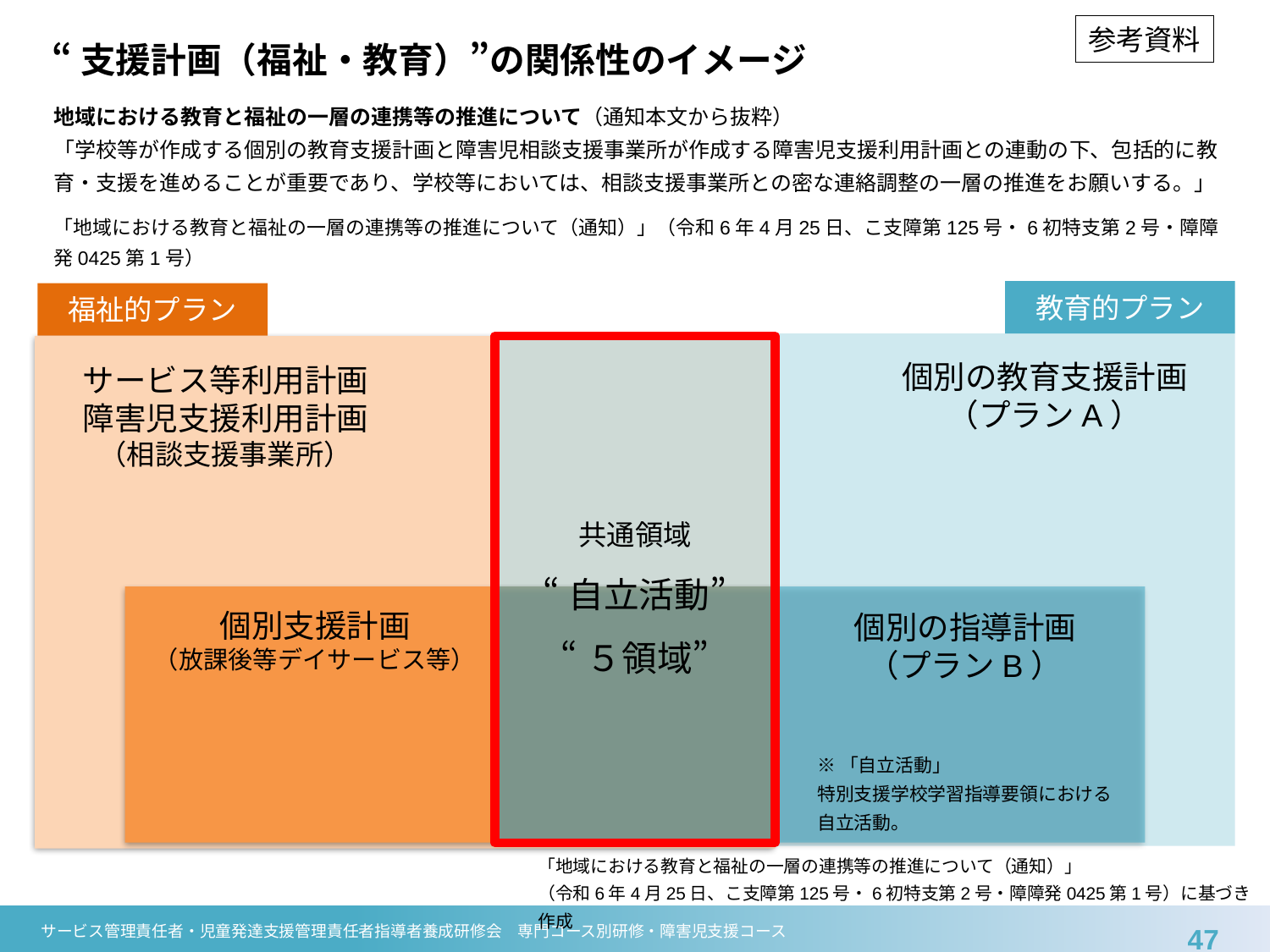

参考資料
“支援計画（福祉・教育）”の関係性のイメージ
地域における教育と福祉の一層の連携等の推進について（通知本文から抜粋）
「学校等が作成する個別の教育支援計画と障害児相談支援事業所が作成する障害児支援利用計画との連動の下、包括的に教育・支援を進めることが重要であり、学校等においては、相談支援事業所との密な連絡調整の一層の推進をお願いする。」

「地域における教育と福祉の一層の連携等の推進について（通知）」（令和6年4月25日、こ支障第125号・6初特支第2号・障障発0425第1号）

教育的プラン
福祉的プラン

共通領域
“自立活動”
“５領域”
サービス等利用計画
障害児支援利用計画
（相談支援事業所）
個別の教育支援計画
（プランA）

個別支援計画
（放課後等デイサービス等）
個別の指導計画
（プランB）

※「自立活動」
特別支援学校学習指導要領における自立活動。
「地域における教育と福祉の一層の連携等の推進について（通知）」
（令和6年4月25日、こ支障第125号・6初特支第2号・障障発0425第1号）に基づき作成